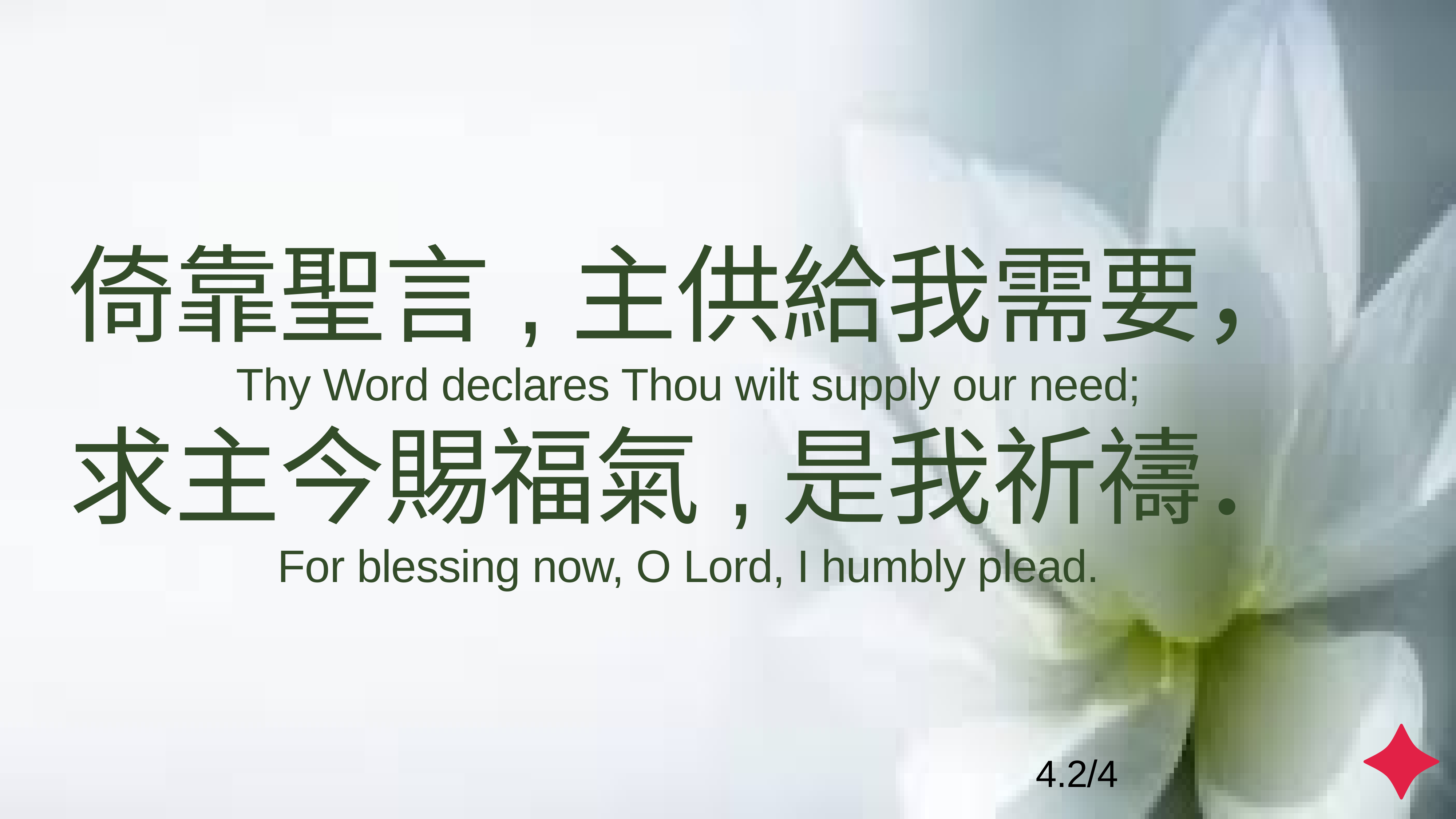

# 倚靠聖言,主供給我需要，
Thy Word declares Thou wilt supply our need;
求主今賜福氣,是我祈禱．
For blessing now, O Lord, I humbly plead.

4.2/4